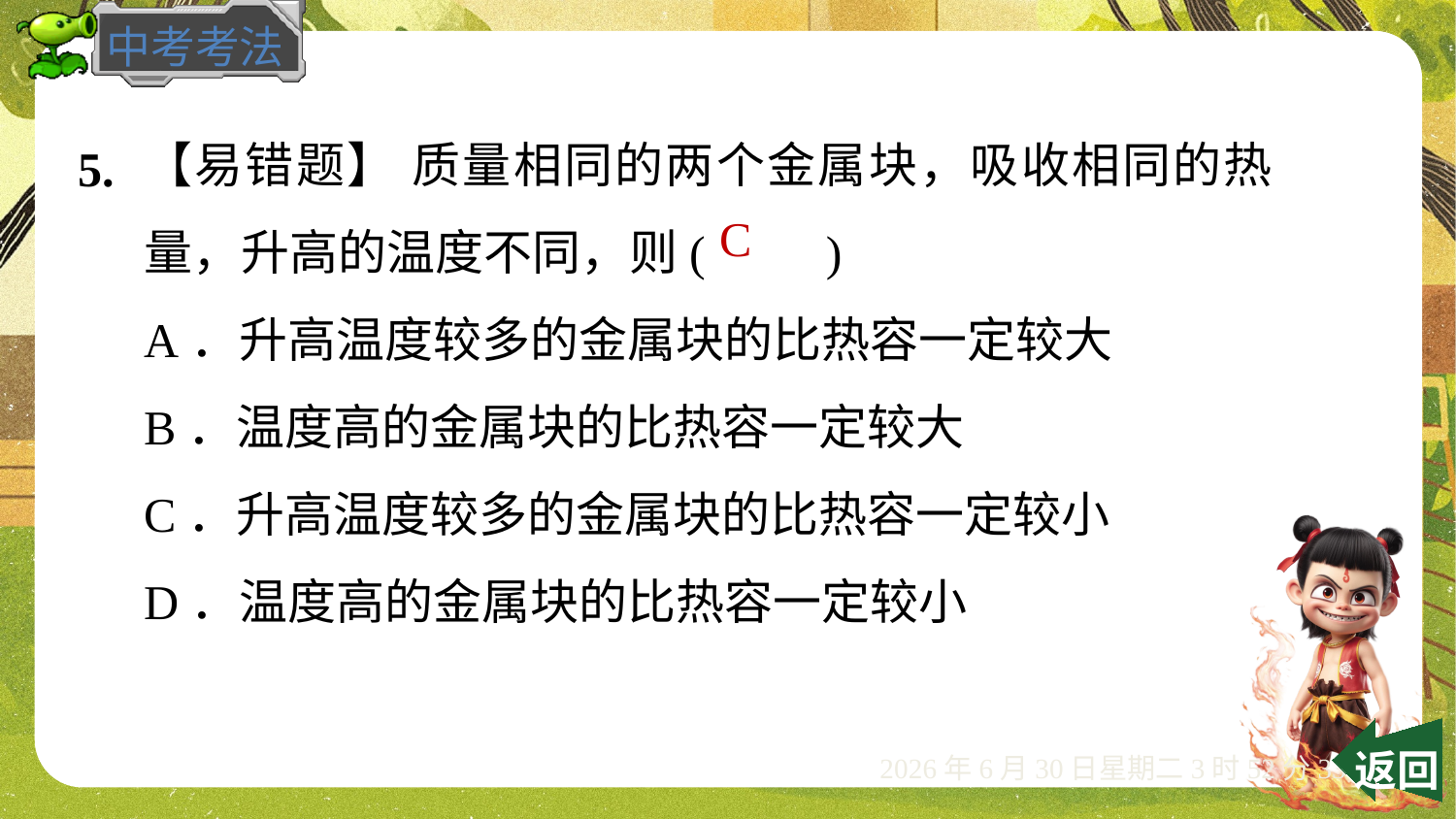

【易错题】 质量相同的两个金属块，吸收相同的热量，升高的温度不同，则(　　)
A．升高温度较多的金属块的比热容一定较大
B．温度高的金属块的比热容一定较大
C．升高温度较多的金属块的比热容一定较小
D．温度高的金属块的比热容一定较小
5.
C
 返回